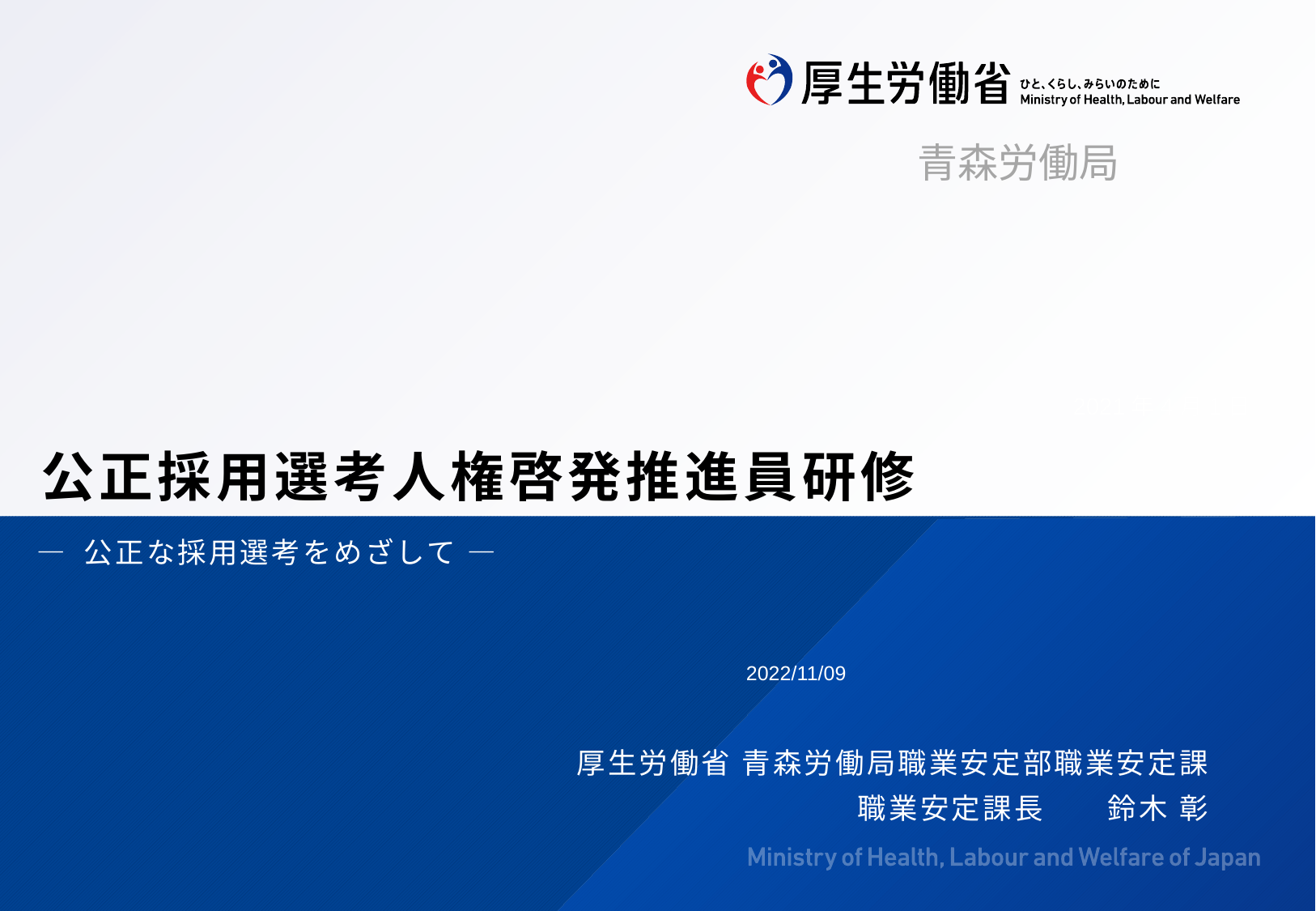

青森労働局

# 公正採用選考人権啓発推進員研修
― 公正な採用選考をめざして ―
2022/11/09
厚生労働省 青森労働局職業安定部職業安定課
　　　　　　　　　職業安定課長　　鈴木 彰